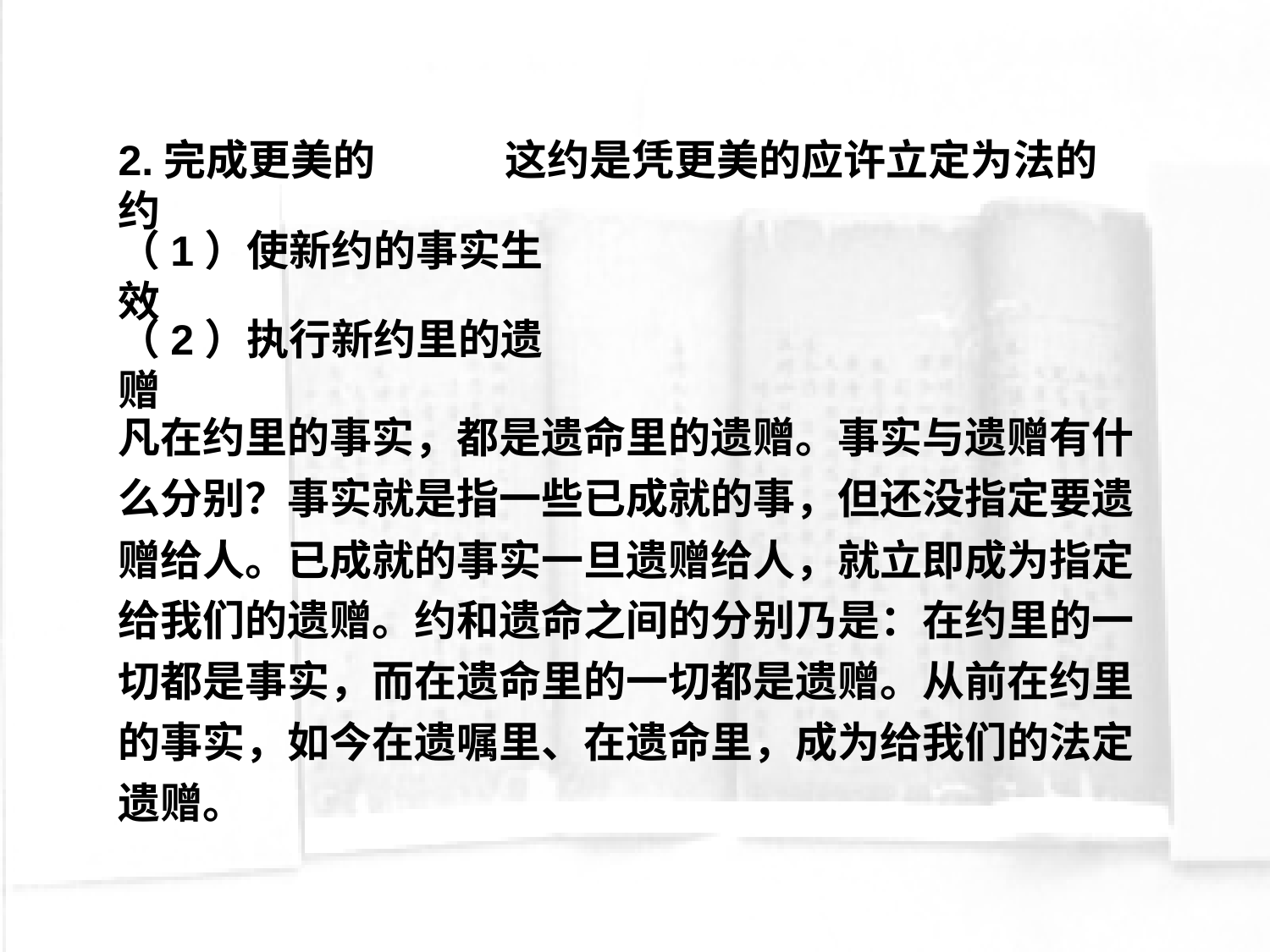

2.完成更美的约
这约是凭更美的应许立定为法的
（1）使新约的事实生效
（2）执行新约里的遗赠
凡在约里的事实，都是遗命里的遗赠。事实与遗赠有什么分别？事实就是指一些已成就的事，但还没指定要遗赠给人。已成就的事实一旦遗赠给人，就立即成为指定给我们的遗赠。约和遗命之间的分别乃是：在约里的一切都是事实，而在遗命里的一切都是遗赠。从前在约里的事实，如今在遗嘱里、在遗命里，成为给我们的法定遗赠。